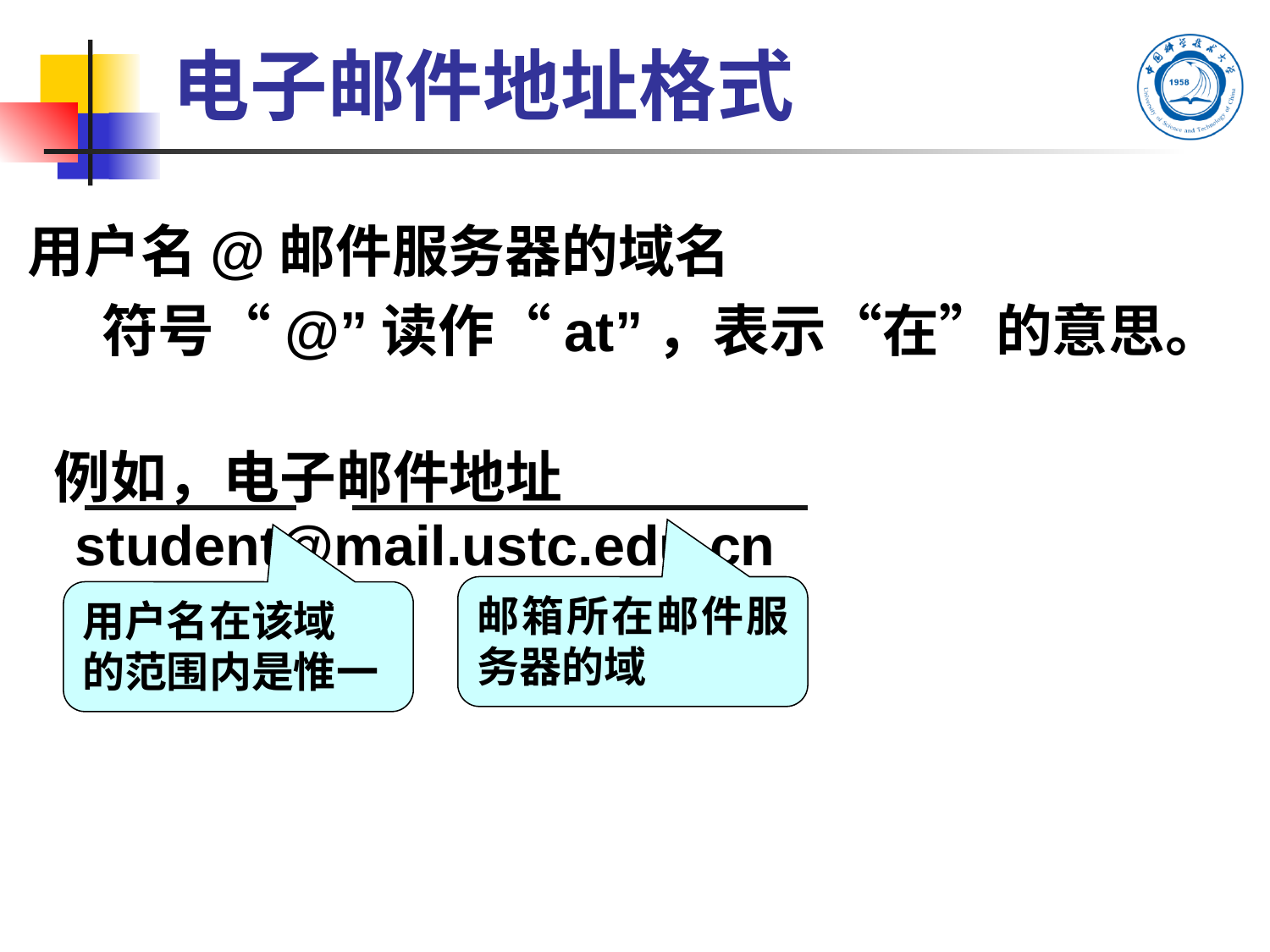

# 电子邮件地址格式
用户名@邮件服务器的域名
	 符号“@”读作“at”，表示“在”的意思。
 例如，电子邮件地址 student@mail.ustc.edu.cn

邮箱所在邮件服务器的域
用户名在该域
的范围内是惟一